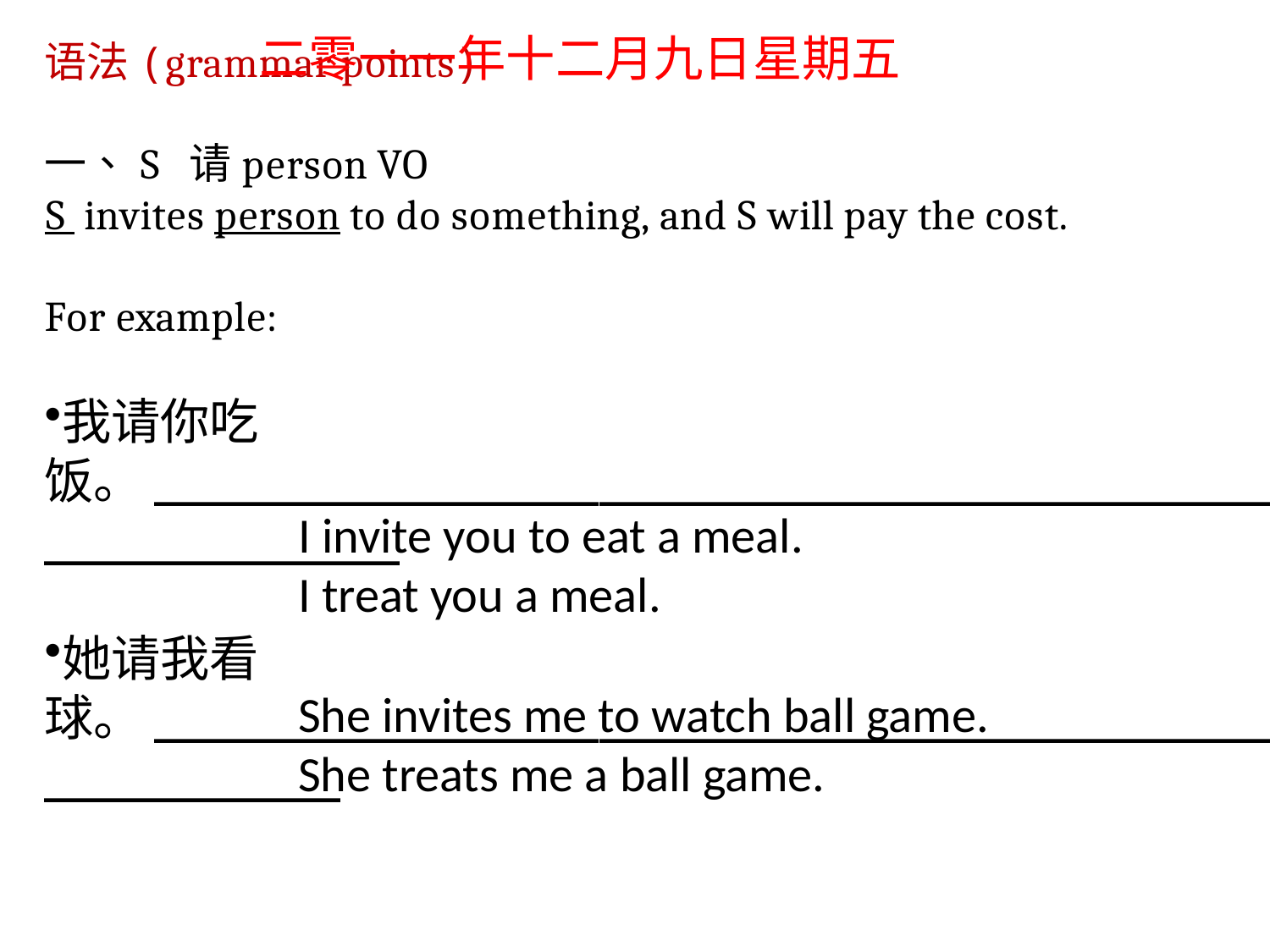

二零一一年十二月九日星期五
语法(grammar points)

一、S  请person VO
S  invites person to do something, and S will pay the cost.

For example:

我请你吃饭。__________________________________________________

她请我看球。________________________________________________
I invite you to eat a meal. I treat you a meal.
She invites me to watch ball game.
She treats me a ball game.